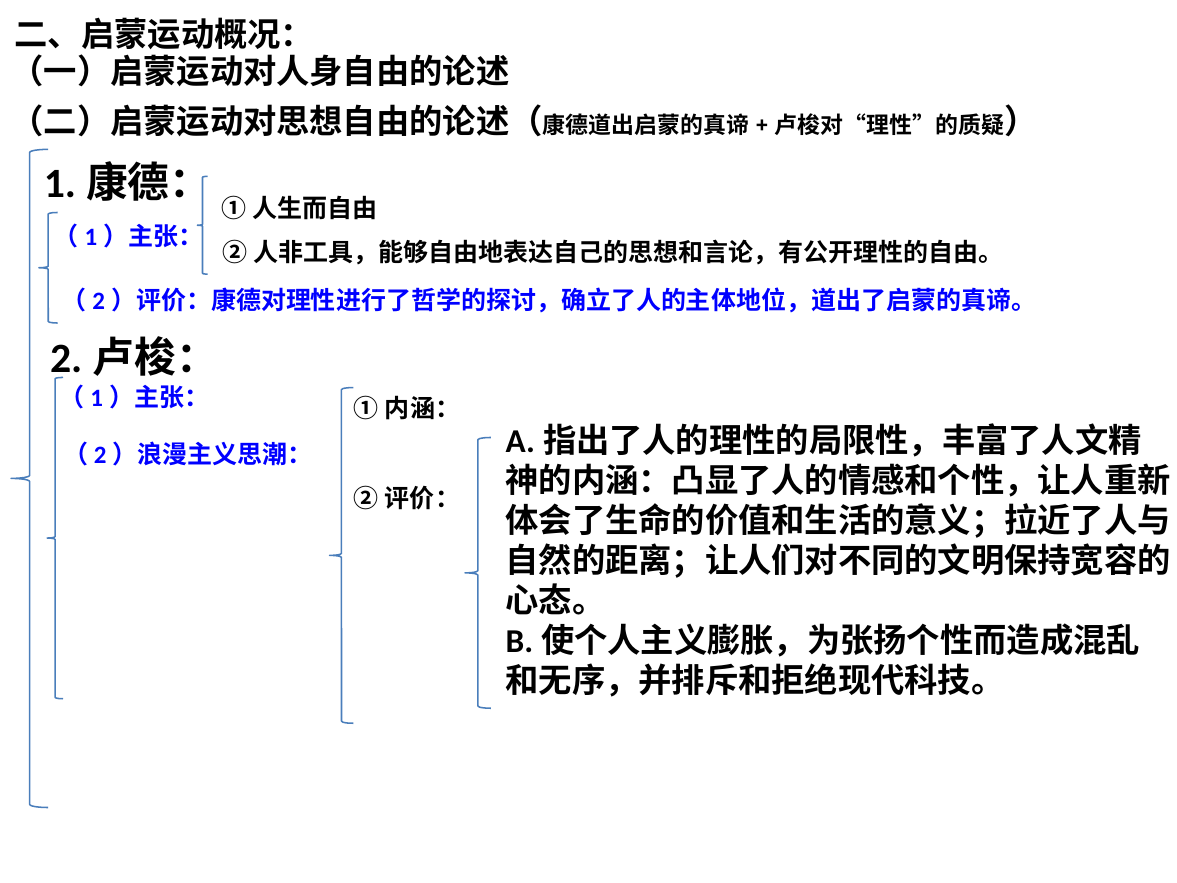

二、启蒙运动概况：
（一）启蒙运动对人身自由的论述
（二）启蒙运动对思想自由的论述（康德道出启蒙的真谛+卢梭对“理性”的质疑）
1.康德：

①人生而自由
（1）主张：

②人非工具，能够自由地表达自己的思想和言论，有公开理性的自由。
（2）评价：康德对理性进行了哲学的探讨，确立了人的主体地位，道出了启蒙的真谛。
2.卢梭：
（1）主张：

①内涵：

②评价：

A.指出了人的理性的局限性，丰富了人文精神的内涵：凸显了人的情感和个性，让人重新体会了生命的价值和生活的意义；拉近了人与自然的距离；让人们对不同的文明保持宽容的心态。
B.使个人主义膨胀，为张扬个性而造成混乱和无序，并排斥和拒绝现代科技。
（2）浪漫主义思潮：